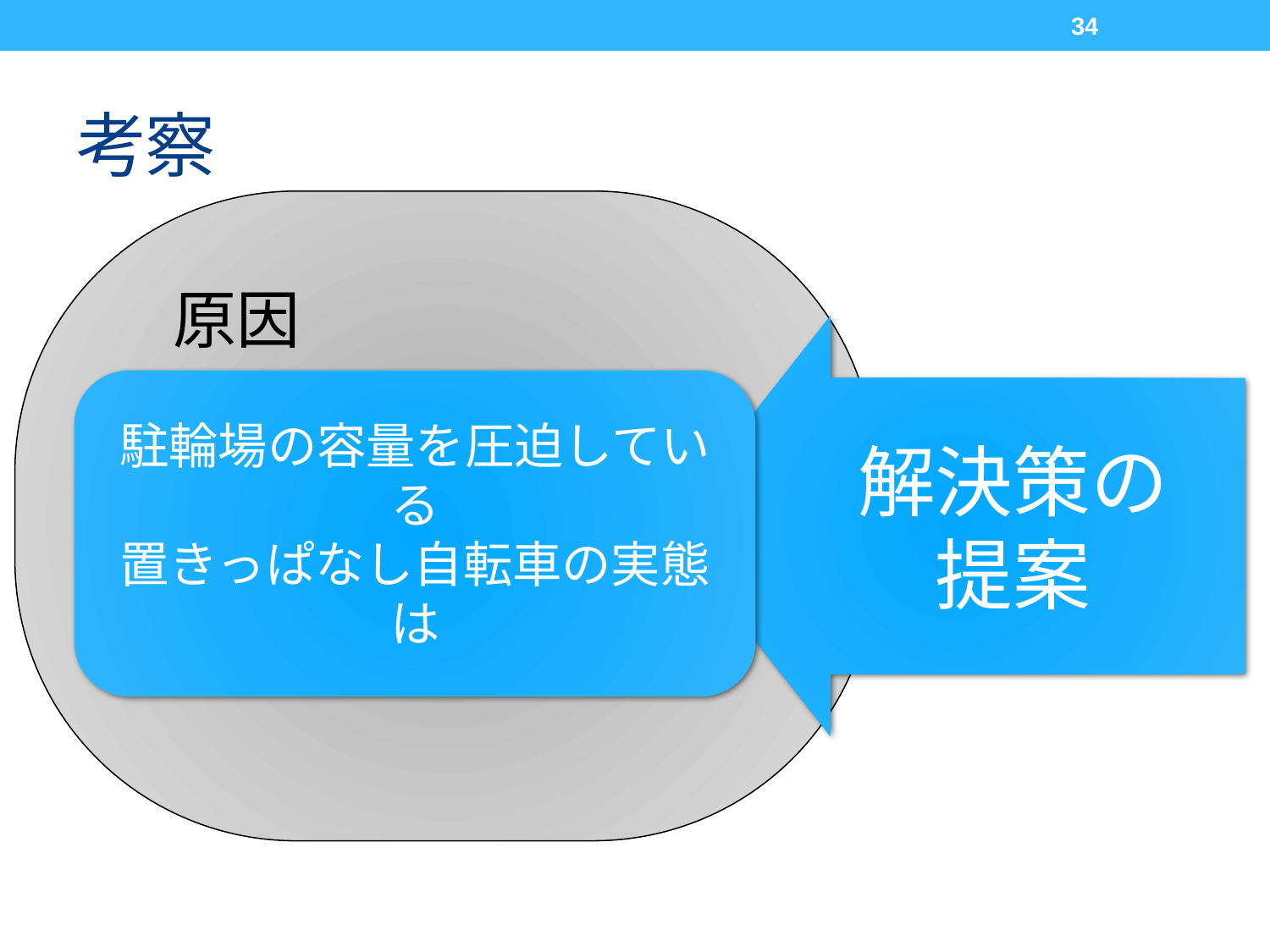

34
# 考察
　原因
解決策の
提案
駐輪場の容量を圧迫している
置きっぱなし自転車の実態は
放置自転車
学内移動用自転車